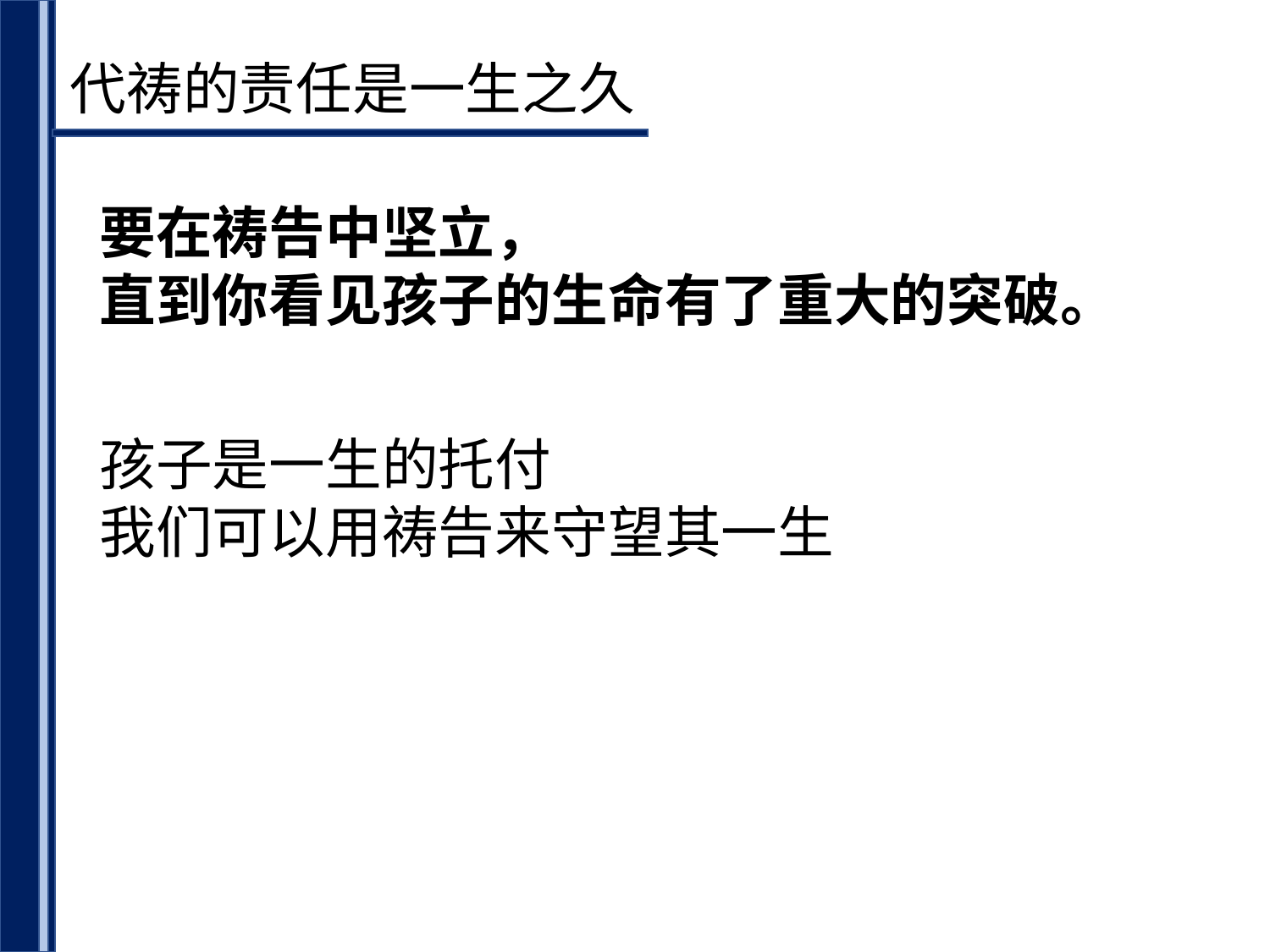

代祷的责任是一生之久

要在祷告中坚立，
直到你看见孩子的生命有了重大的突破。
孩子是一生的托付
我们可以用祷告来守望其一生